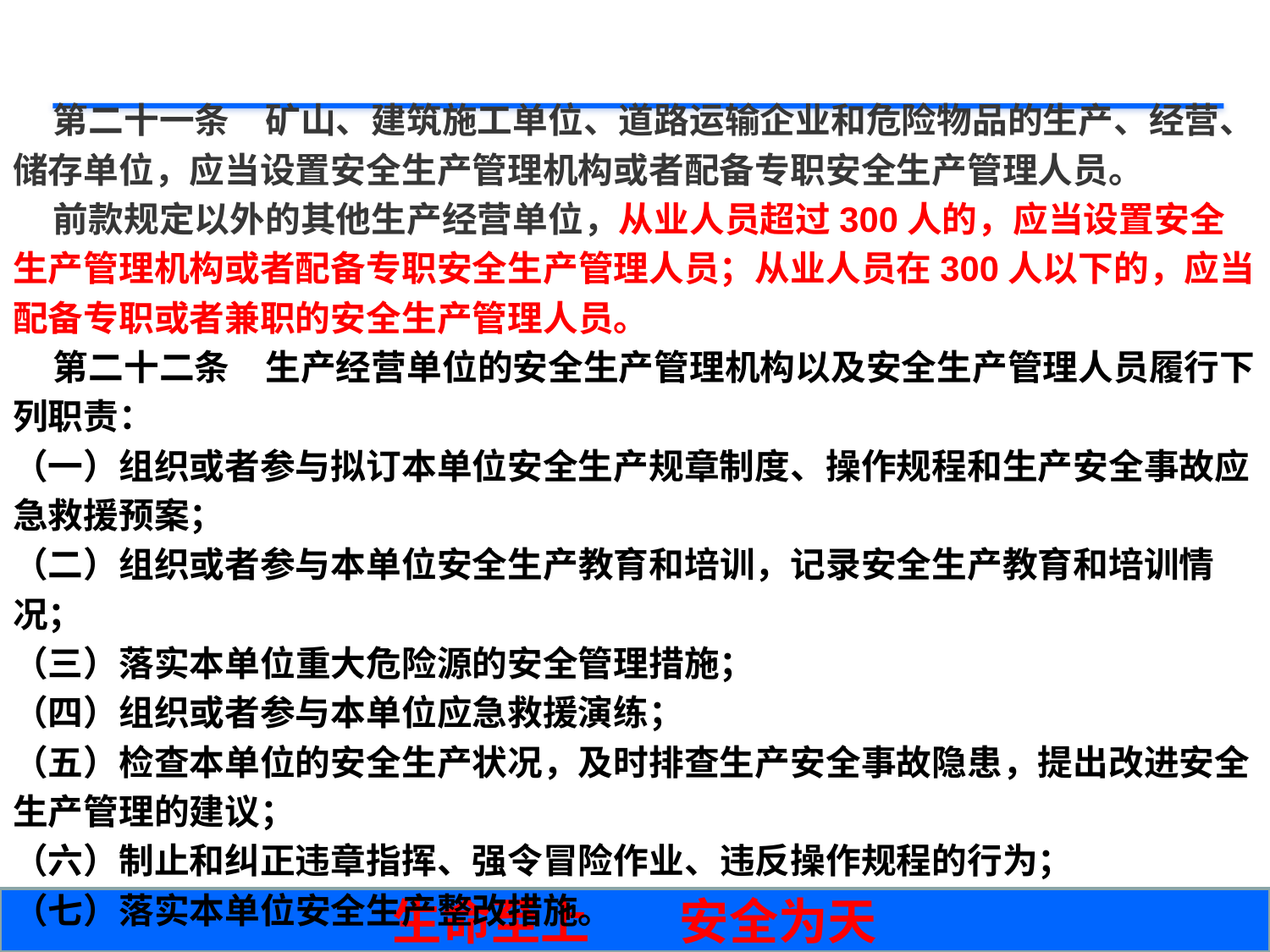

第二十一条　矿山、建筑施工单位、道路运输企业和危险物品的生产、经营、储存单位，应当设置安全生产管理机构或者配备专职安全生产管理人员。
    前款规定以外的其他生产经营单位，从业人员超过300人的，应当设置安全生产管理机构或者配备专职安全生产管理人员；从业人员在300人以下的，应当配备专职或者兼职的安全生产管理人员。
    第二十二条　生产经营单位的安全生产管理机构以及安全生产管理人员履行下列职责：
（一）组织或者参与拟订本单位安全生产规章制度、操作规程和生产安全事故应急救援预案；
（二）组织或者参与本单位安全生产教育和培训，记录安全生产教育和培训情况；
（三）落实本单位重大危险源的安全管理措施；
（四）组织或者参与本单位应急救援演练；
（五）检查本单位的安全生产状况，及时排查生产安全事故隐患，提出改进安全生产管理的建议；
（六）制止和纠正违章指挥、强令冒险作业、违反操作规程的行为；
（七）落实本单位安全生产整改措施。